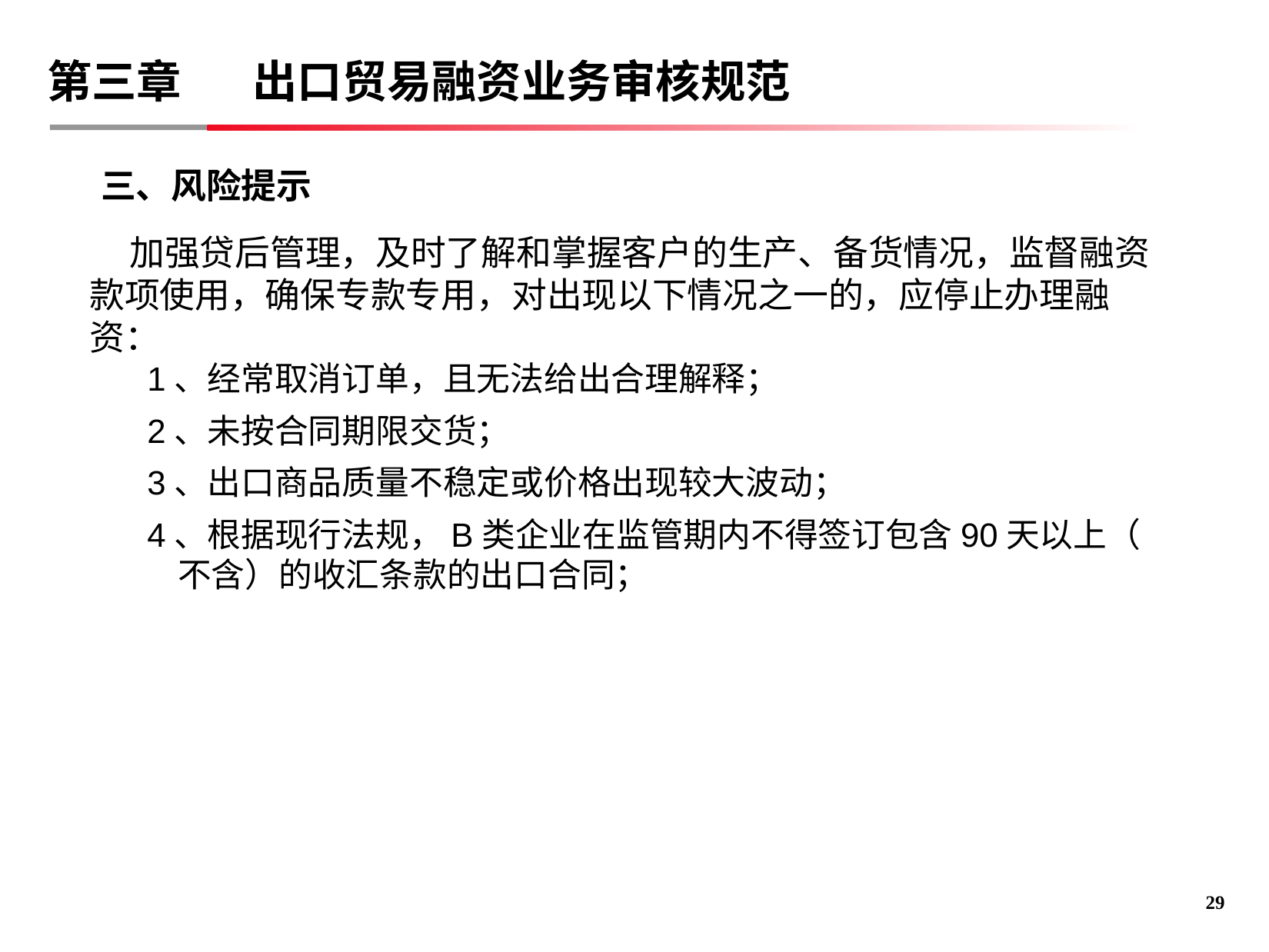

第三章       出口贸易融资业务审核规范
三、风险提示
    加强贷后管理，及时了解和掌握客户的生产、备货情况，监督融资款项使用，确保专款专用，对出现以下情况之一的，应停止办理融资：
1、经常取消订单，且无法给出合理解释；

2、未按合同期限交货；

3、出口商品质量不稳定或价格出现较大波动；

4、根据现行法规，B类企业在监管期内不得签订包含90天以上（
   不含）的收汇条款的出口合同；
29